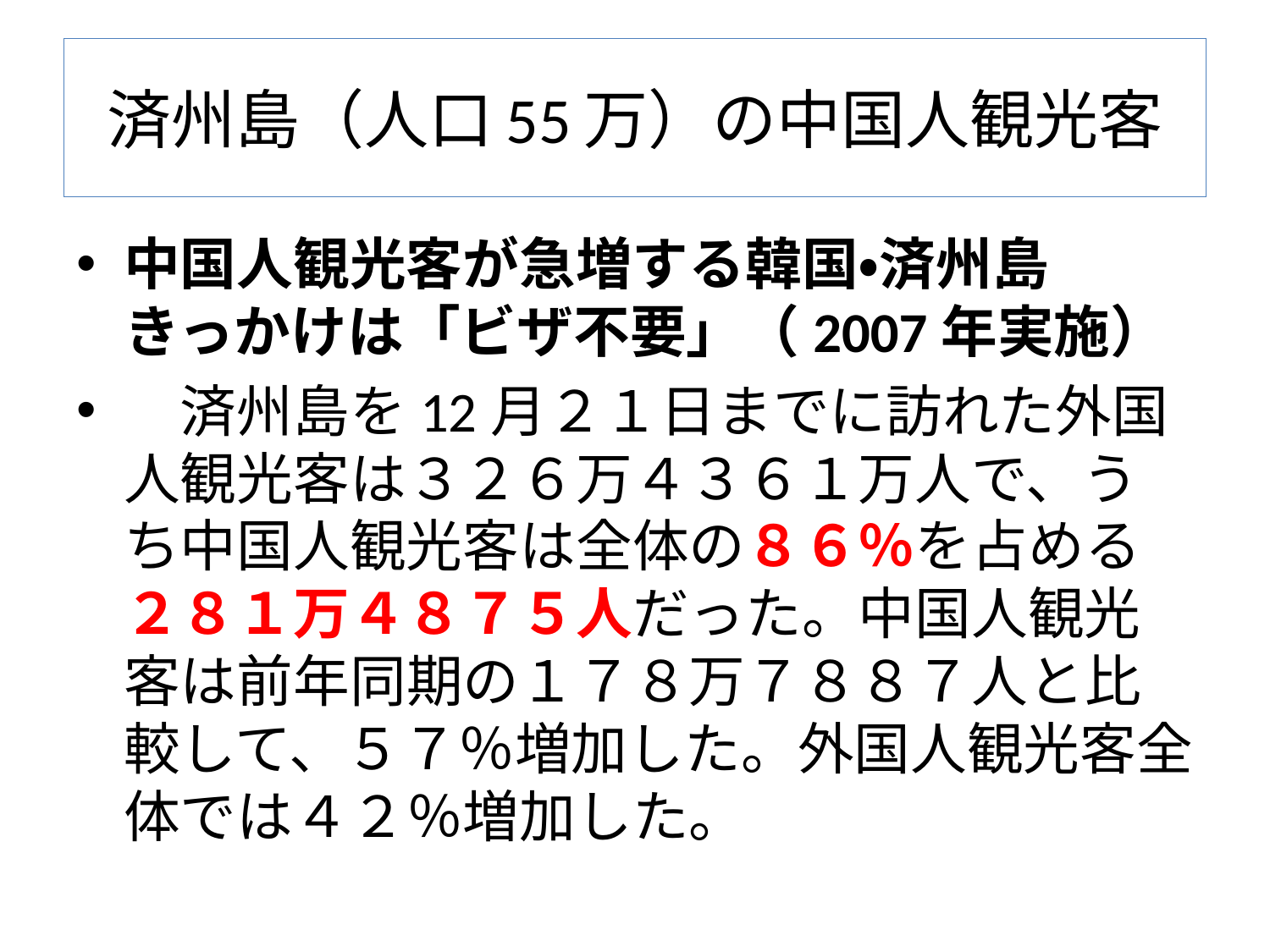

# 済州島（人口55万）の中国人観光客
中国人観光客が急増する韓国・済州島　　きっかけは「ビザ不要」（2007年実施）
　済州島を12月２１日までに訪れた外国人観光客は３２６万４３６１万人で、うち中国人観光客は全体の８６％を占める２８１万４８７５人だった。中国人観光客は前年同期の１７８万７８８７人と比較して、５７％増加した。外国人観光客全体では４２％増加した。